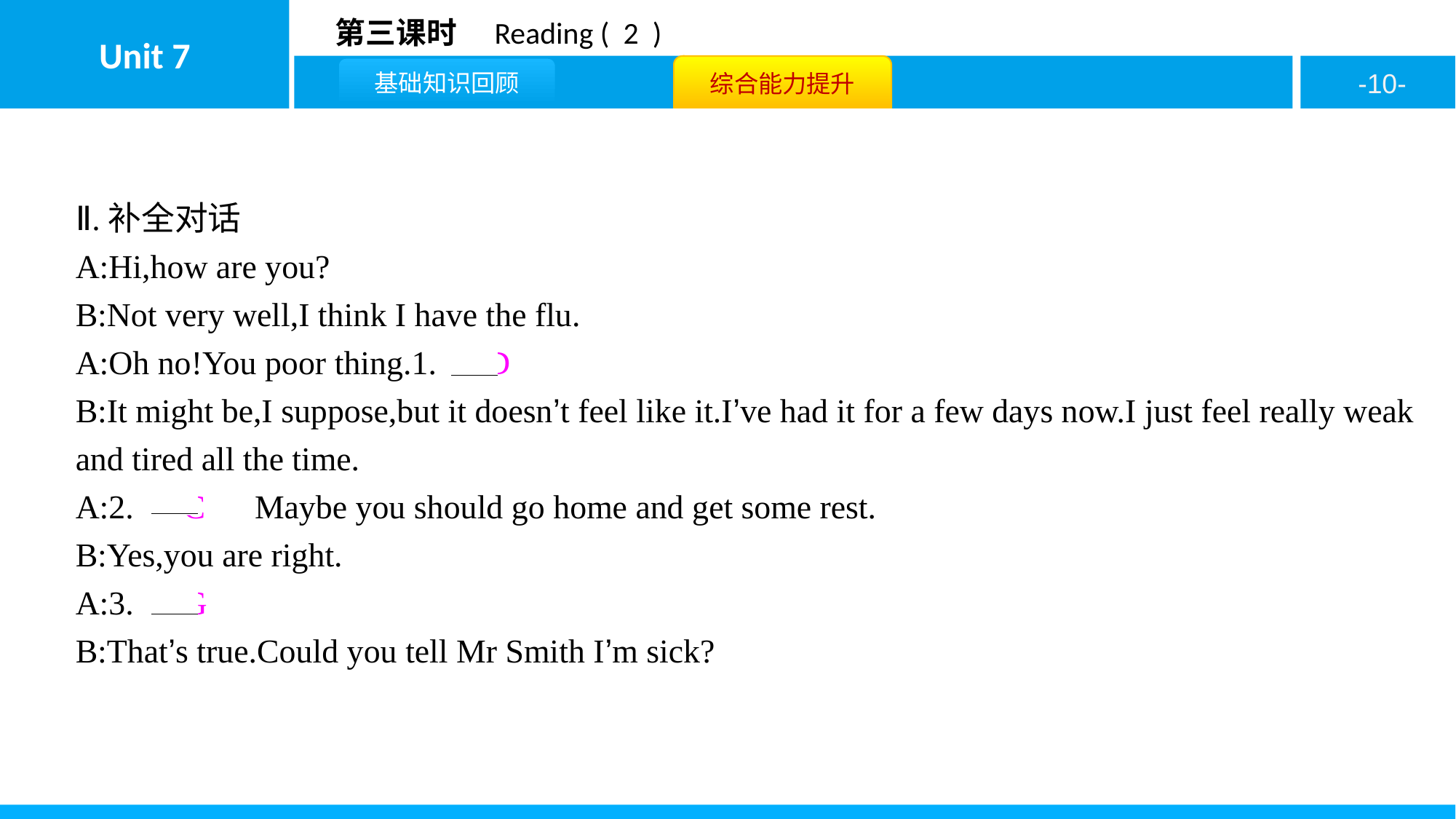

Ⅱ.补全对话
A:Hi,how are you?
B:Not very well,I think I have the flu.
A:Oh no!You poor thing.1.　D
B:It might be,I suppose,but it doesn’t feel like it.I’ve had it for a few days now.I just feel really weak and tired all the time.
A:2.　C　Maybe you should go home and get some rest.
B:Yes,you are right.
A:3.　G
B:That’s true.Could you tell Mr Smith I’m sick?